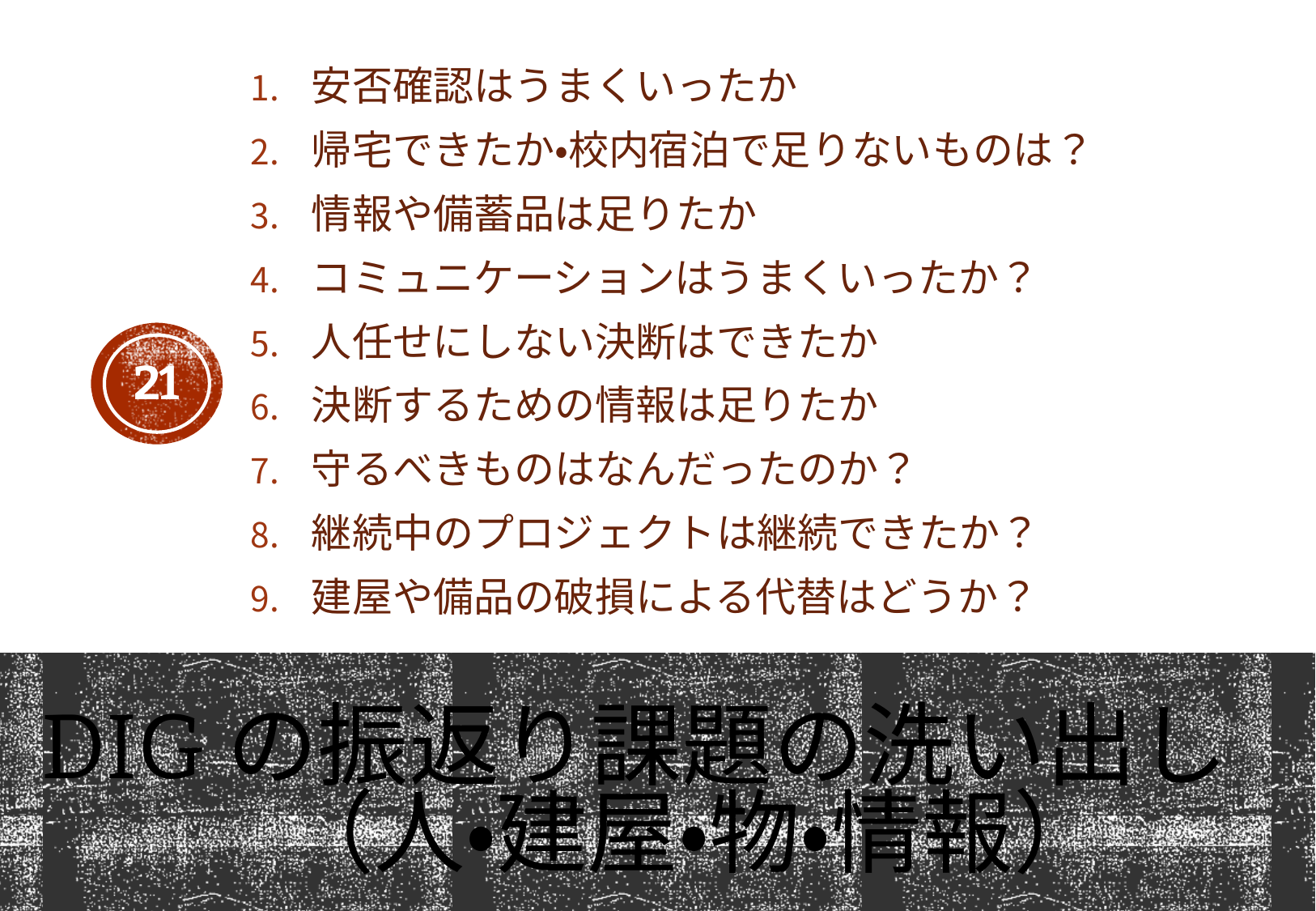

安否確認はうまくいったか
帰宅できたか・校内宿泊で足りないものは？
情報や備蓄品は足りたか
コミュニケーションはうまくいったか？
人任せにしない決断はできたか
決断するための情報は足りたか
守るべきものはなんだったのか？
継続中のプロジェクトは継続できたか？
建屋や備品の破損による代替はどうか？
21
# DIGの振返り課題の洗い出し　　	（人・建屋・物・情報）